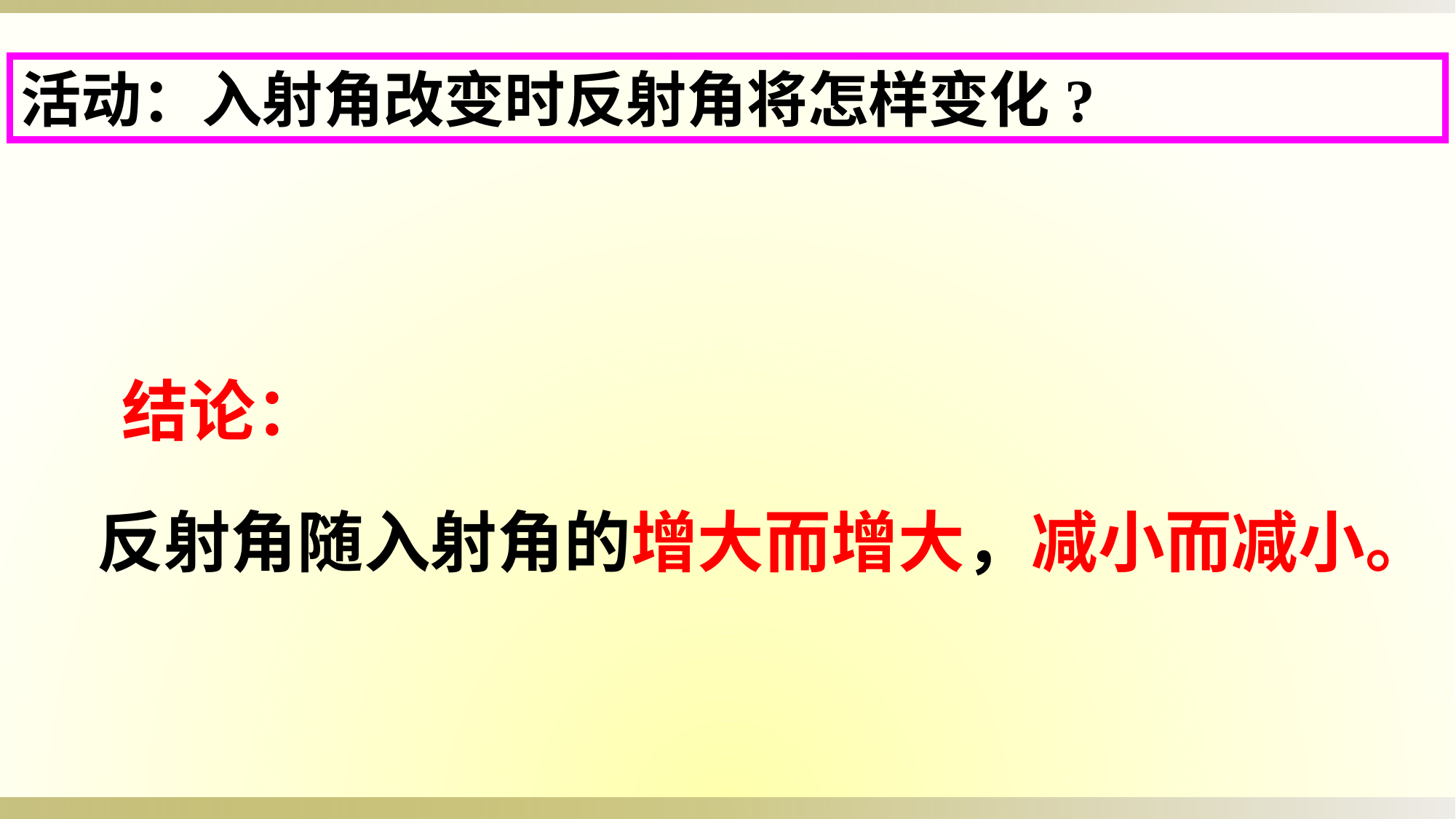

活动：入射角改变时反射角将怎样变化?
结论：
反射角随入射角的增大而增大，减小而减小。